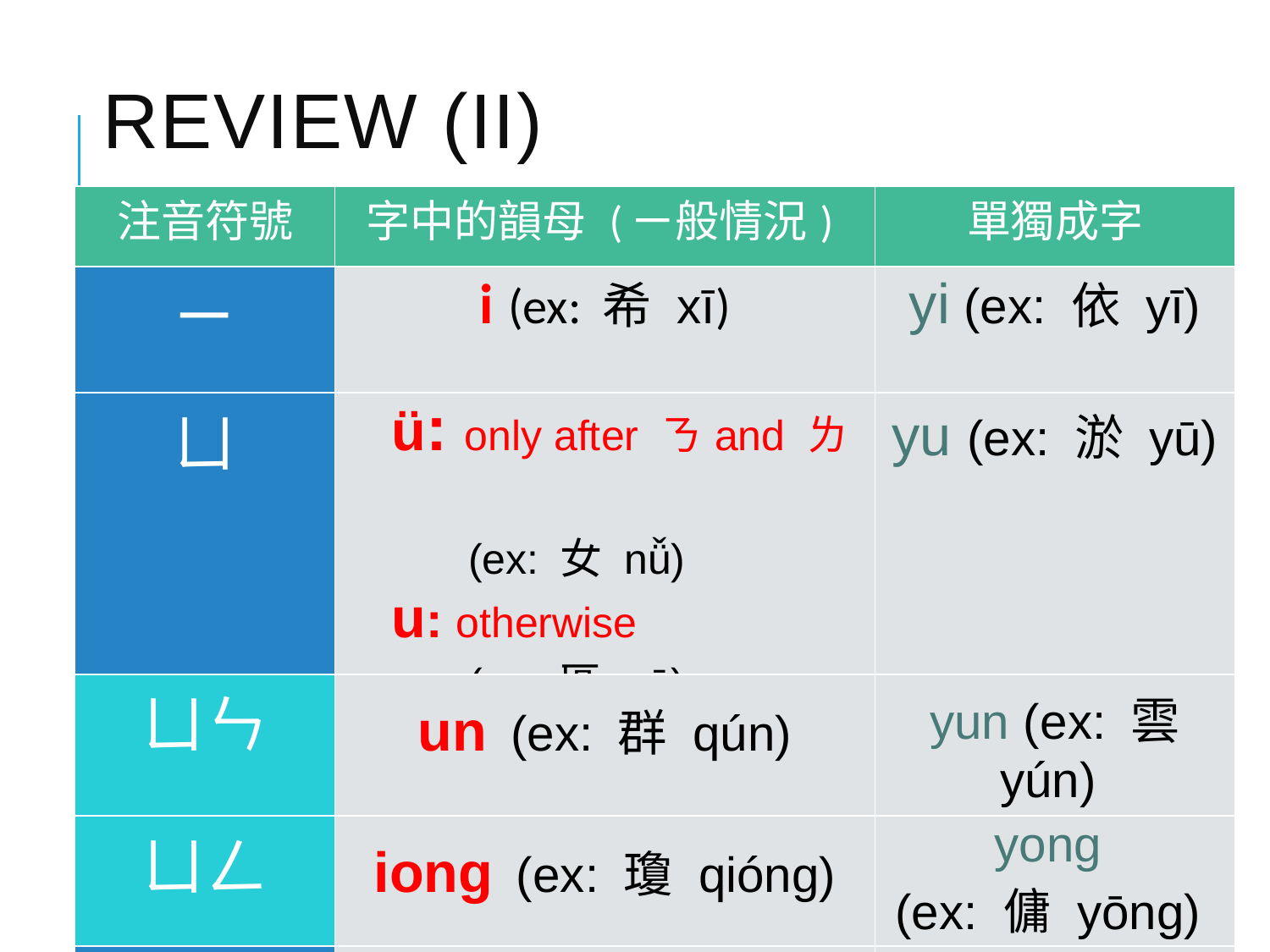

# REVIEW (II)
| 注音符號 | 字中的韻母 (ㄧ般情況) | 單獨成字 |
| --- | --- | --- |
| ㄧ | i (ex: 希 xī) | yi (ex: 依 yī) |
| ㄩ | ü: only after ㄋand ㄌ (ex: 女 nǚ) u: otherwise (ex: 區 qū) | yu (ex: 淤 yū) |
| ㄩㄣ | un (ex: 群 qún) | yun (ex: 雲 yún) |
| --- | --- | --- |
| ㄩㄥ | iong (ex: 瓊 qióng) | yong (ex: 傭 yōng) |
| --- | --- | --- |